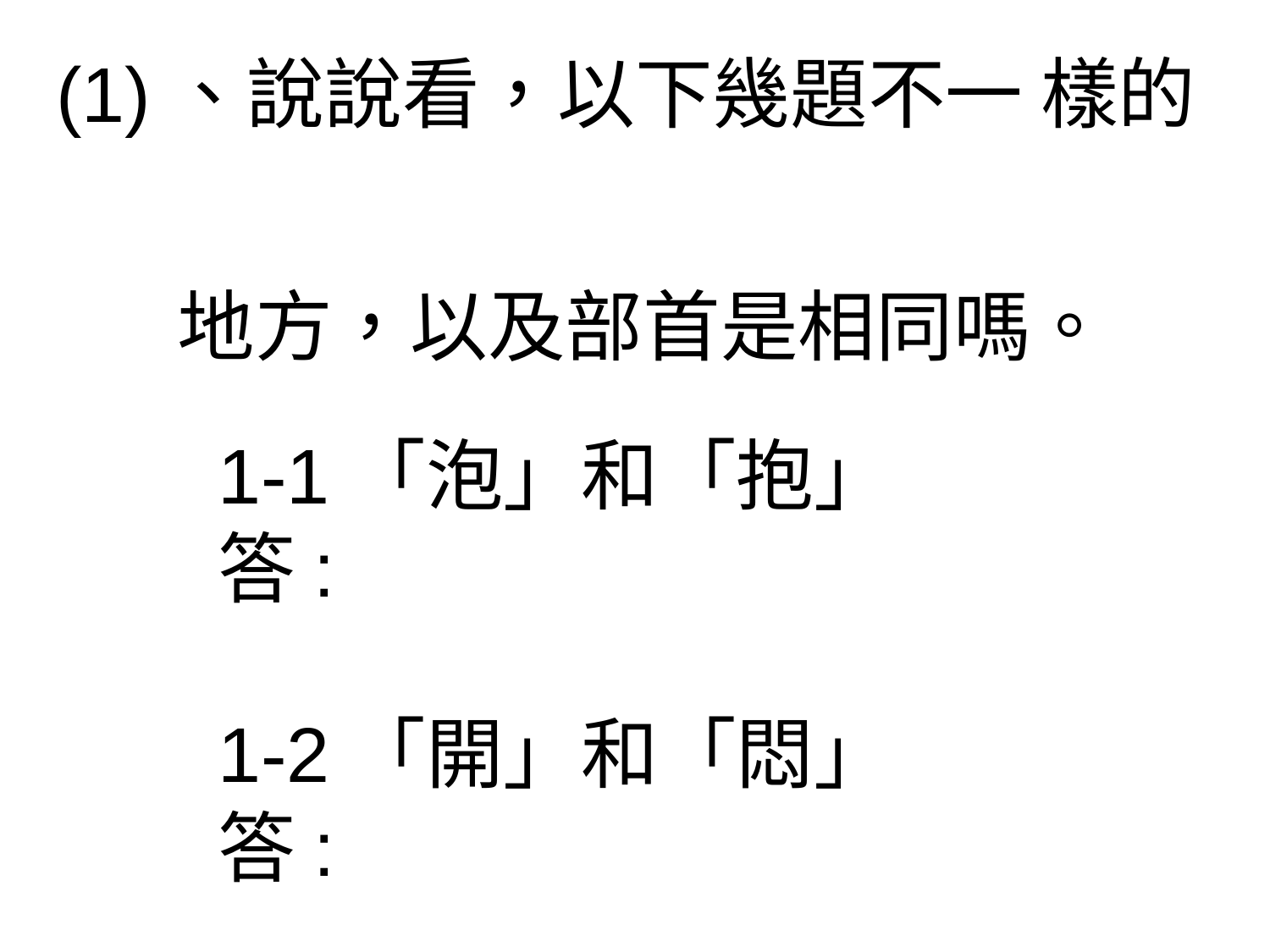

# (1)、說說看，以下幾題不一 樣的 地方，以及部首是相同嗎。
1-1「泡」和「抱」
答:

1-2「開」和「悶」
答: